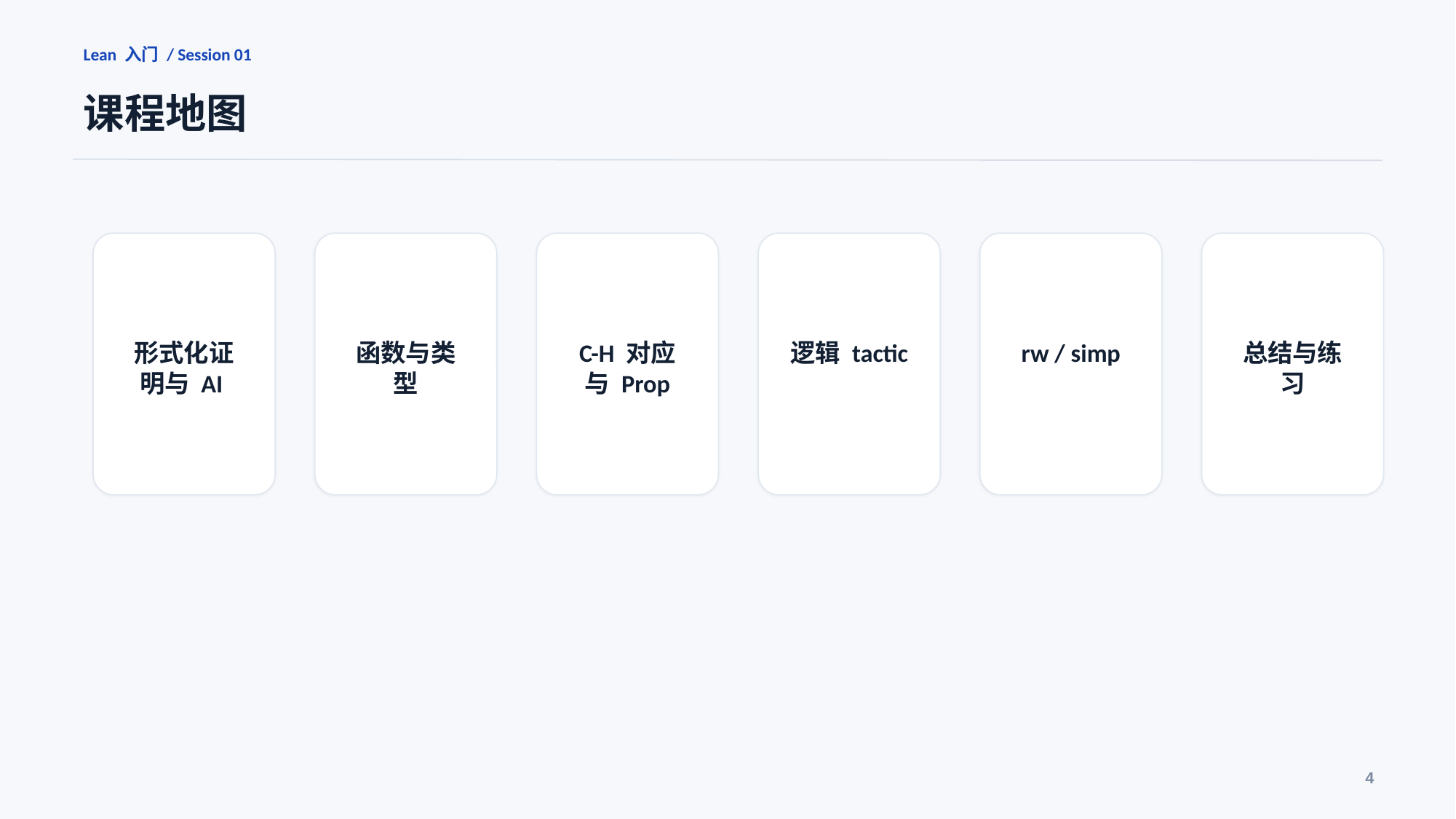

Lean 入门 / Session 01
课程地图

形式化证明与 AI
函数与类型
C-H 对应
与 Prop
逻辑 tactic
rw / simp
总结与练习
4